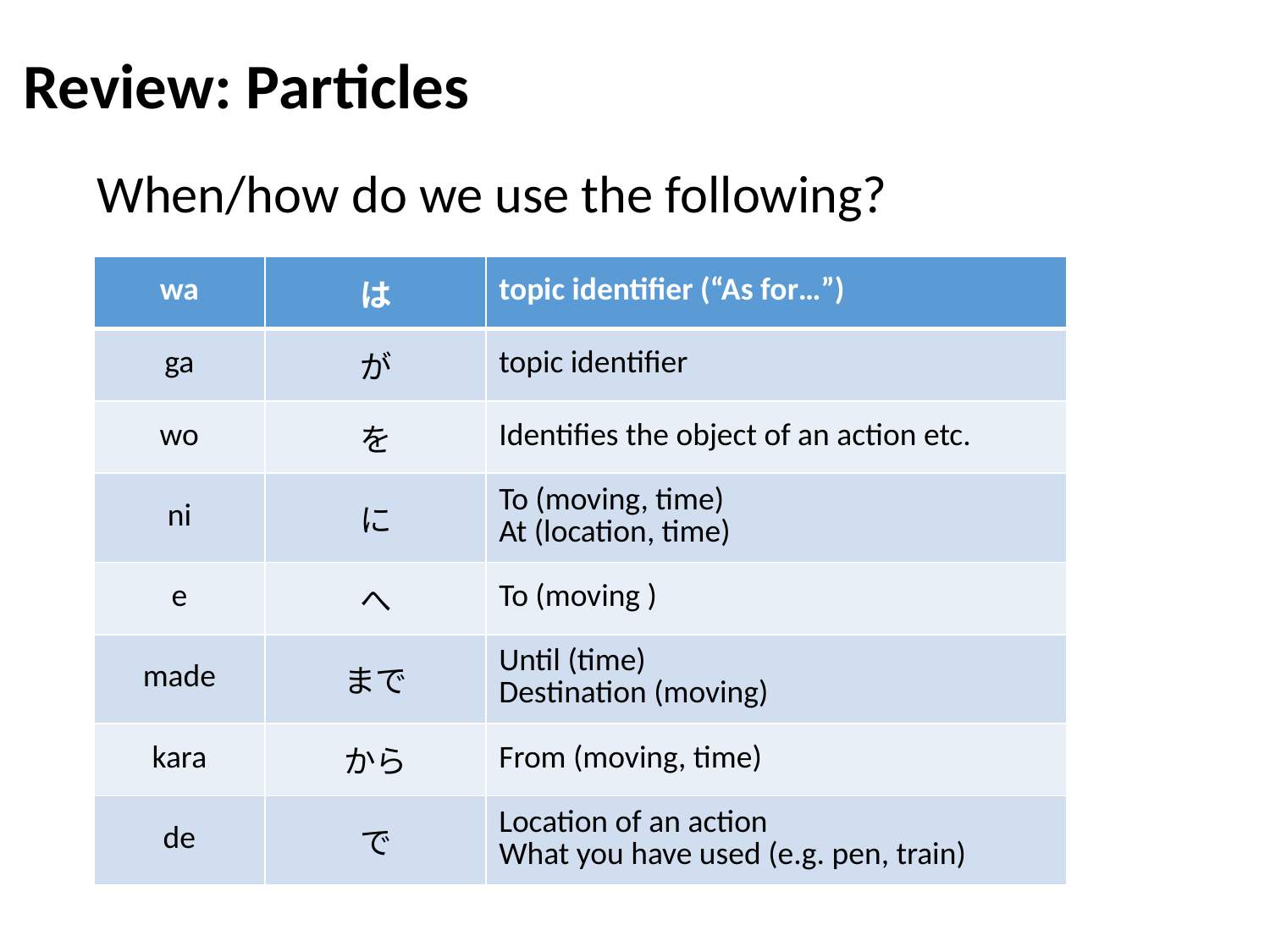

Review: Particles
When/how do we use the following?
| wa | は | topic identifier (“As for…”) |
| --- | --- | --- |
| ga | が | topic identifier |
| wo | を | Identifies the object of an action etc. |
| ni | に | To (moving, time) At (location, time) |
| e | へ | To (moving ) |
| made | まで | Until (time) Destination (moving) |
| kara | から | From (moving, time) |
| de | で | Location of an action What you have used (e.g. pen, train) |